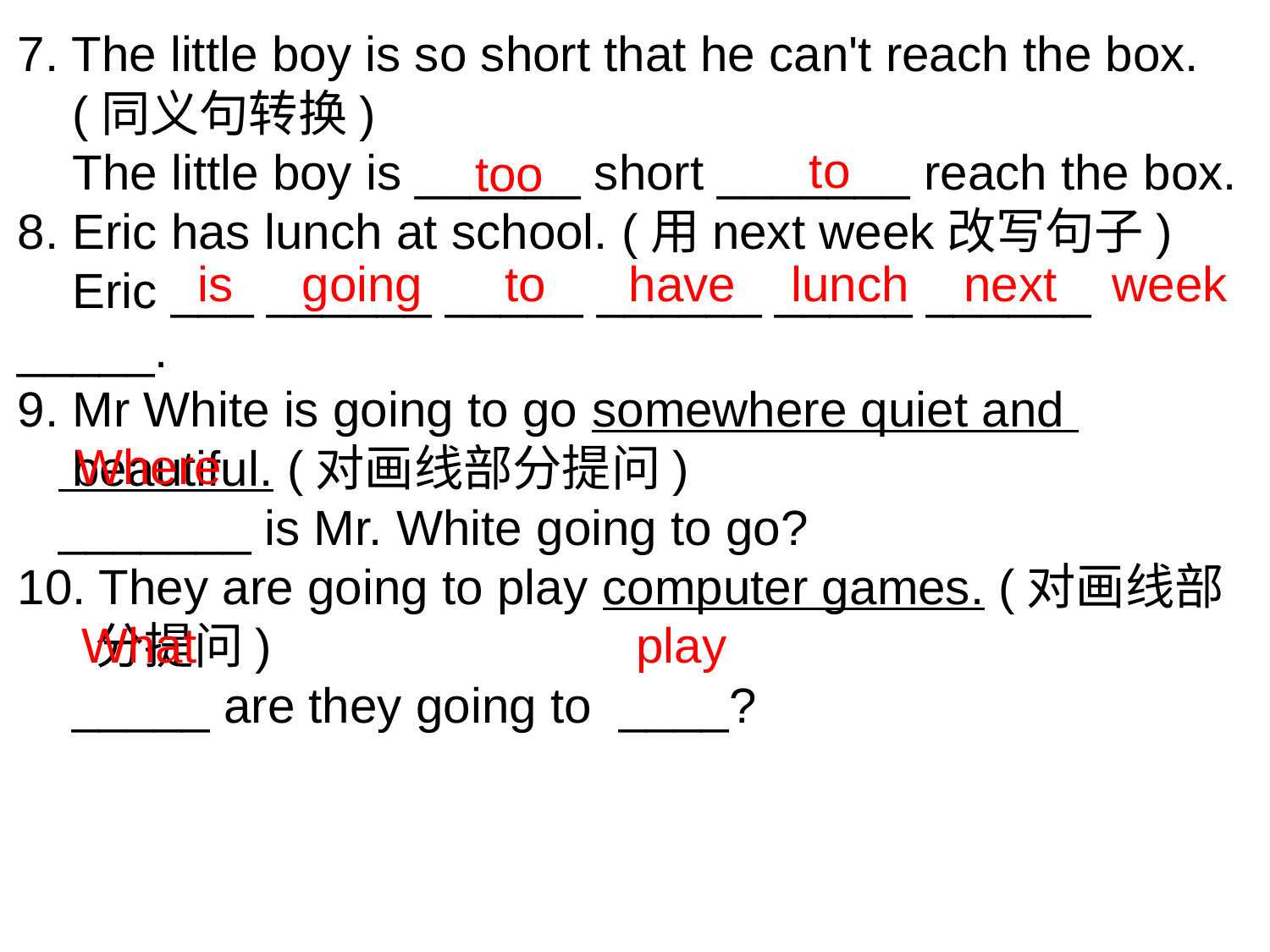

7. The little boy is so short that he can't reach the box.
    (同义句转换)
    The little boy is ______ short _______ reach the box.
8. Eric has lunch at school. (用next week改写句子)
    Eric ___ ______ _____ ______ _____ ______ _____.
9. Mr White is going to go somewhere quiet and
    beautiful. (对画线部分提问)
   _______ is Mr. White going to go?
10. They are going to play computer games. (对画线部
      分提问)
    _____ are they going to  ____?
    to
  too
is     going      to      have    lunch    next    week
Where
What                                play